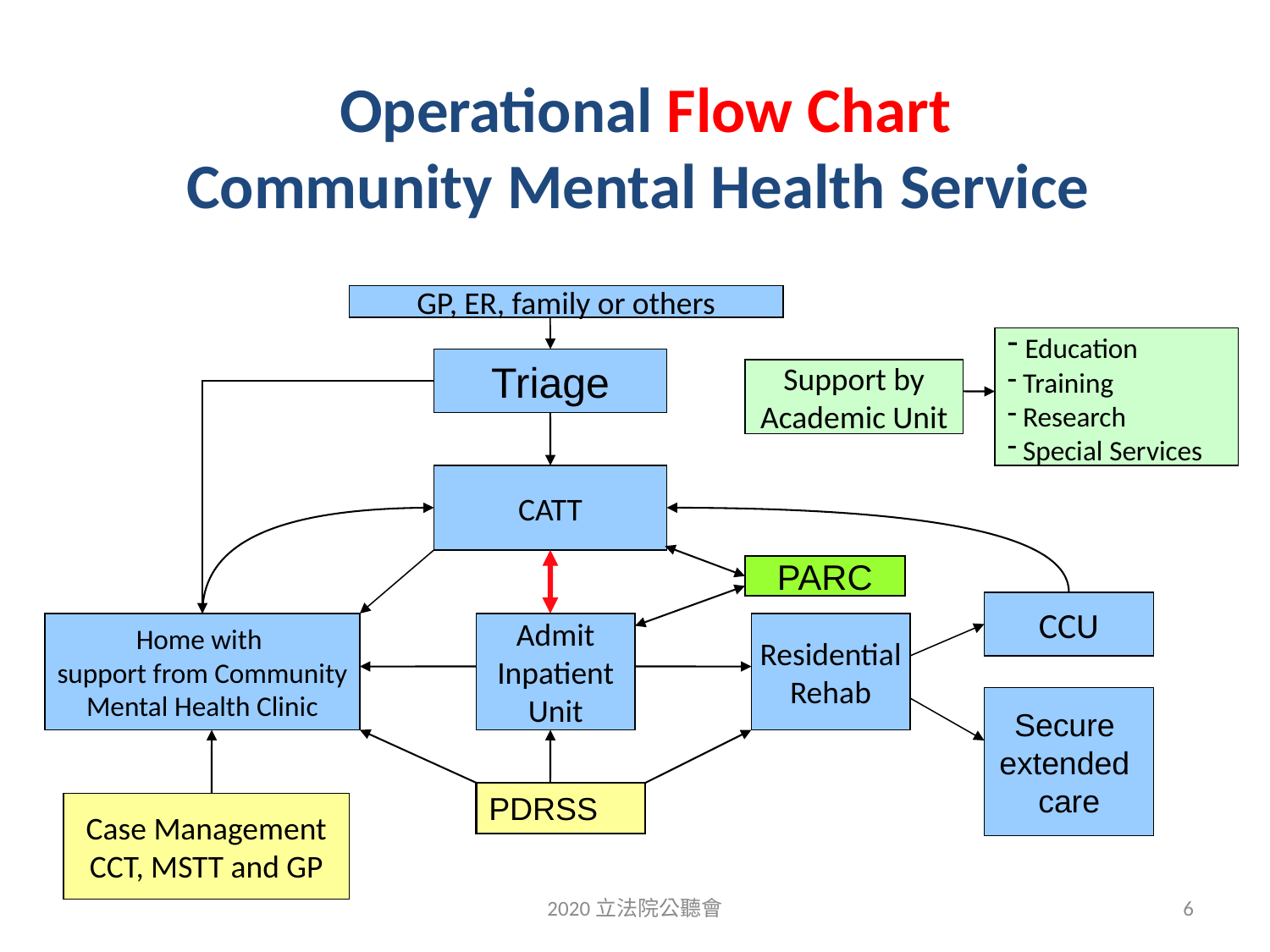

# Operational Flow Chart Community Mental Health Service
GP, ER, family or others

 Education
 Training
 Research
 Special Services
Triage
Support by
Academic Unit

CATT

PARC

CCU
Home with
support from Community
Mental Health Clinic
Admit
Inpatient
Unit
Residential
Rehab

Secure
extended
care

PDRSS
Case Management
CCT, MSTT and GP
2020立法院公聽會
6